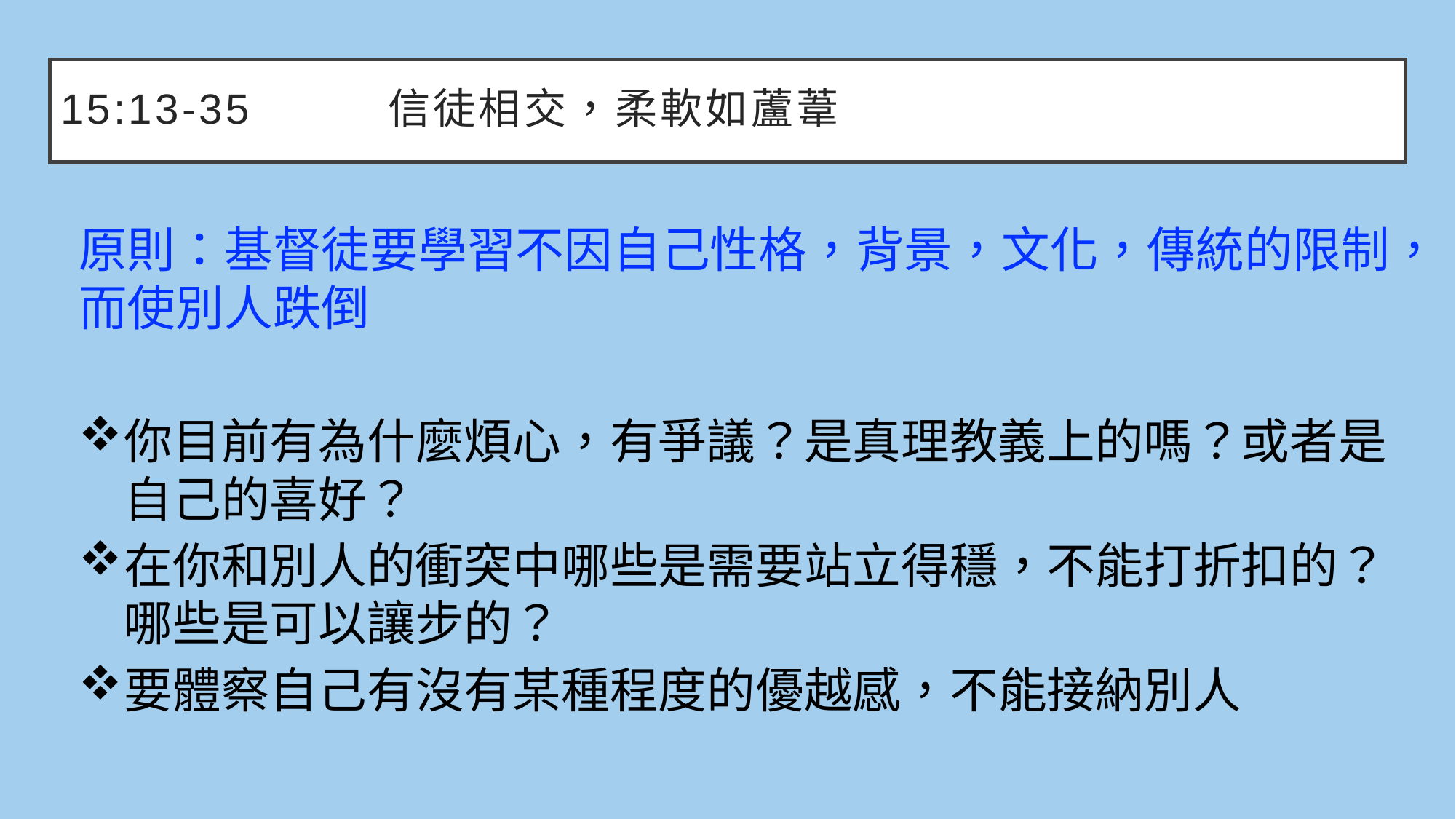

# 15:13-35		信徒相交，柔軟如蘆葦
原則：基督徒要學習不因自己性格，背景，文化，傳統的限制，而使別人跌倒

你目前有為什麼煩心，有爭議？是真理教義上的嗎？或者是自己的喜好？
在你和別人的衝突中哪些是需要站立得穩，不能打折扣的？哪些是可以讓步的？
要體察自己有沒有某種程度的優越感，不能接納別人